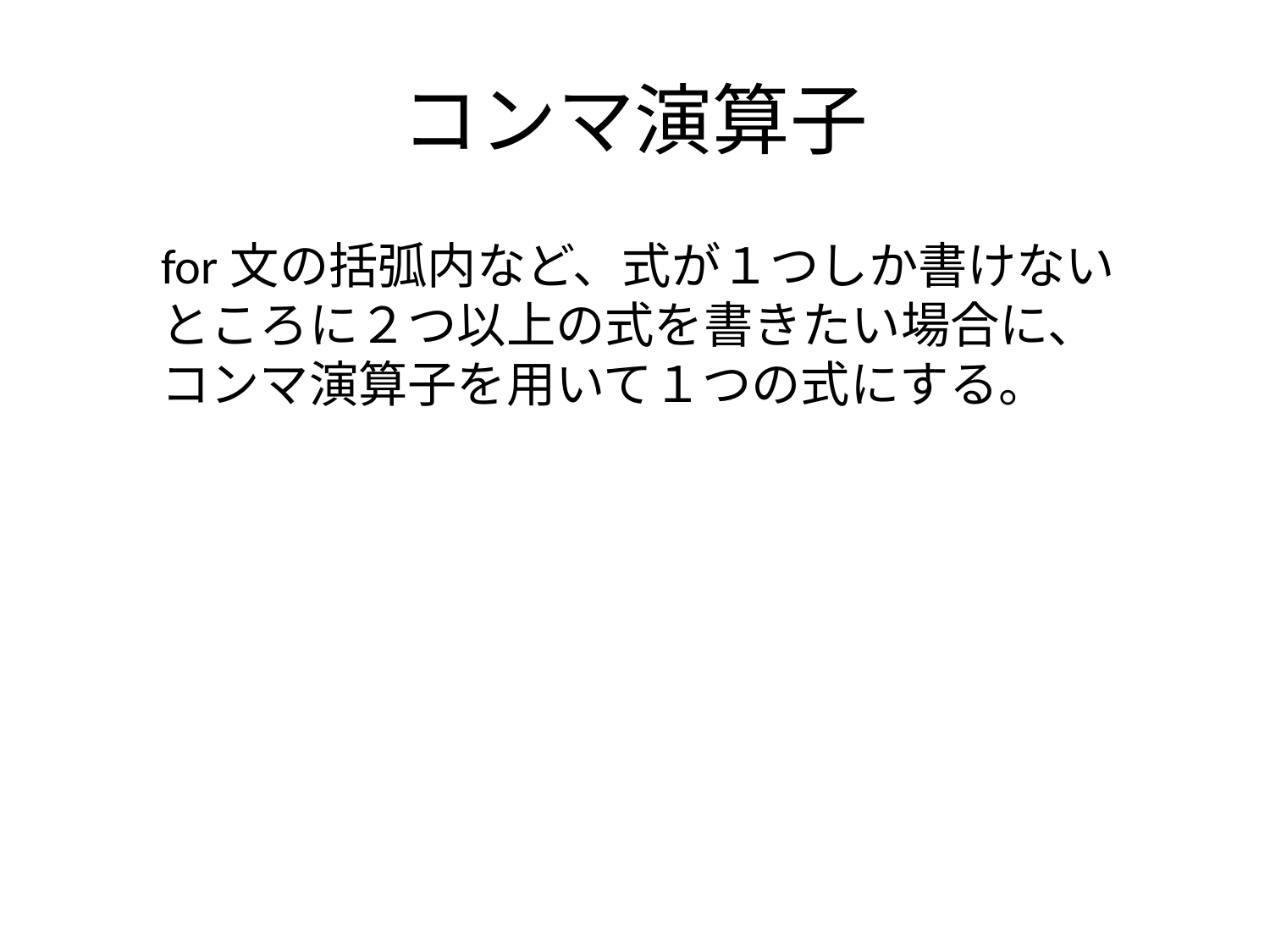

# コンマ演算子
for文の括弧内など、式が１つしか書けないところに２つ以上の式を書きたい場合に、コンマ演算子を用いて１つの式にする。